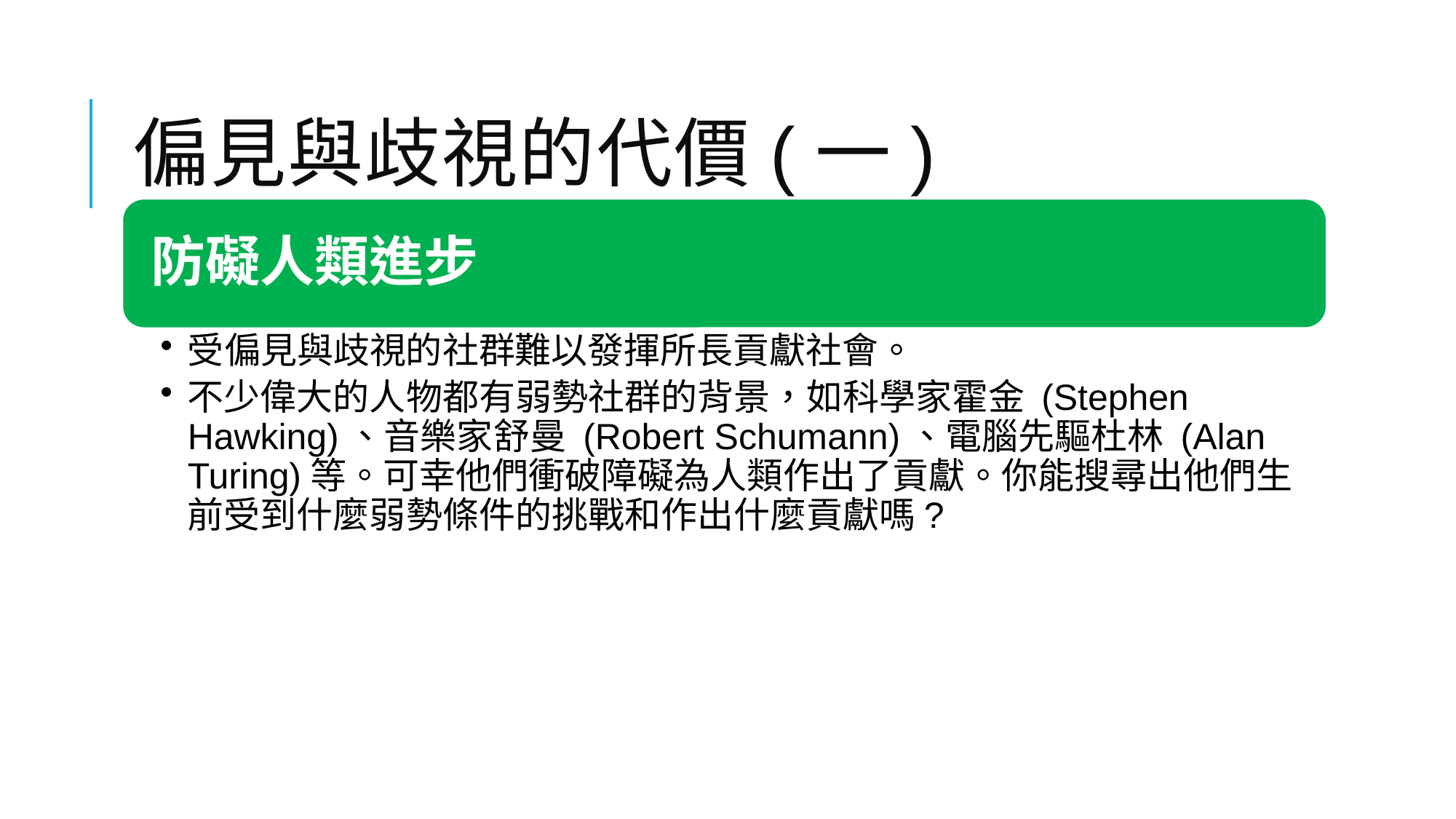

# 偏見與歧視的代價(一)
防礙人類進步
受偏見與歧視的社群難以發揮所長貢獻社會。
不少偉大的人物都有弱勢社群的背景，如科學家霍金 (Stephen Hawking)、音樂家舒曼 (Robert Schumann)、電腦先驅杜林 (Alan Turing)等。可幸他們衝破障礙為人類作出了貢獻。你能搜尋出他們生前受到什麼弱勢條件的挑戰和作出什麼貢獻嗎?